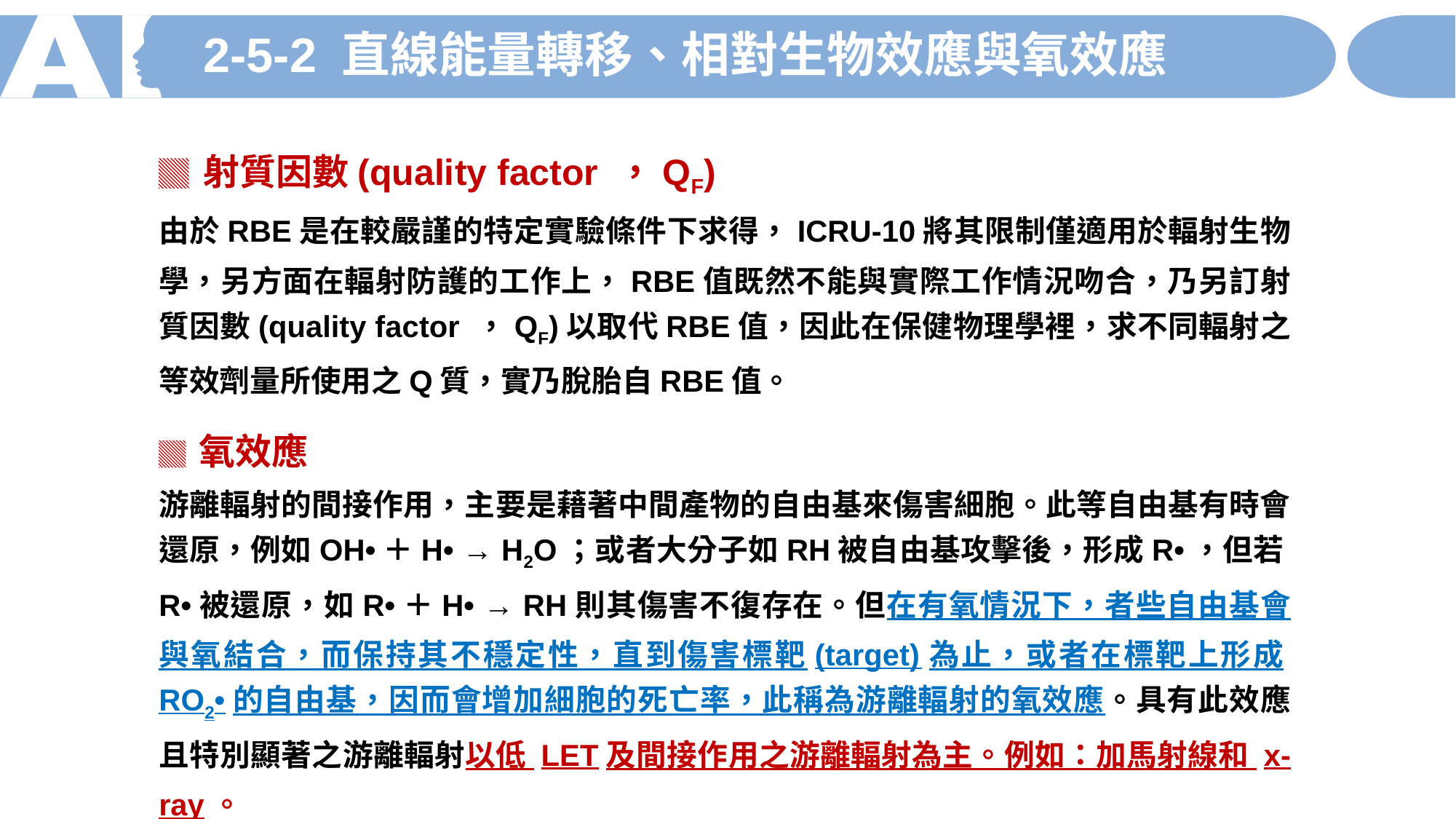

2-5-2 直線能量轉移、相對生物效應與氧效應
▓ 射質因數(quality factor ，QF)
由於RBE是在較嚴謹的特定實驗條件下求得，ICRU-10將其限制僅適用於輻射生物學，另方面在輻射防護的工作上，RBE值既然不能與實際工作情況吻合，乃另訂射質因數(quality factor ，QF)以取代RBE值，因此在保健物理學裡，求不同輻射之等效劑量所使用之Q質，實乃脫胎自RBE值。
▓ 氧效應
游離輻射的間接作用，主要是藉著中間產物的自由基來傷害細胞。此等自由基有時會還原，例如OH•＋H• → H2O；或者大分子如RH被自由基攻擊後，形成R•，但若R•被還原，如R•＋H• → RH則其傷害不復存在。但在有氧情況下，者些自由基會與氧結合，而保持其不穩定性，直到傷害標靶(target)為止，或者在標靶上形成RO2•的自由基，因而會增加細胞的死亡率，此稱為游離輻射的氧效應。具有此效應且特別顯著之游離輻射以低 LET及間接作用之游離輻射為主。例如：加馬射線和 x-ray。